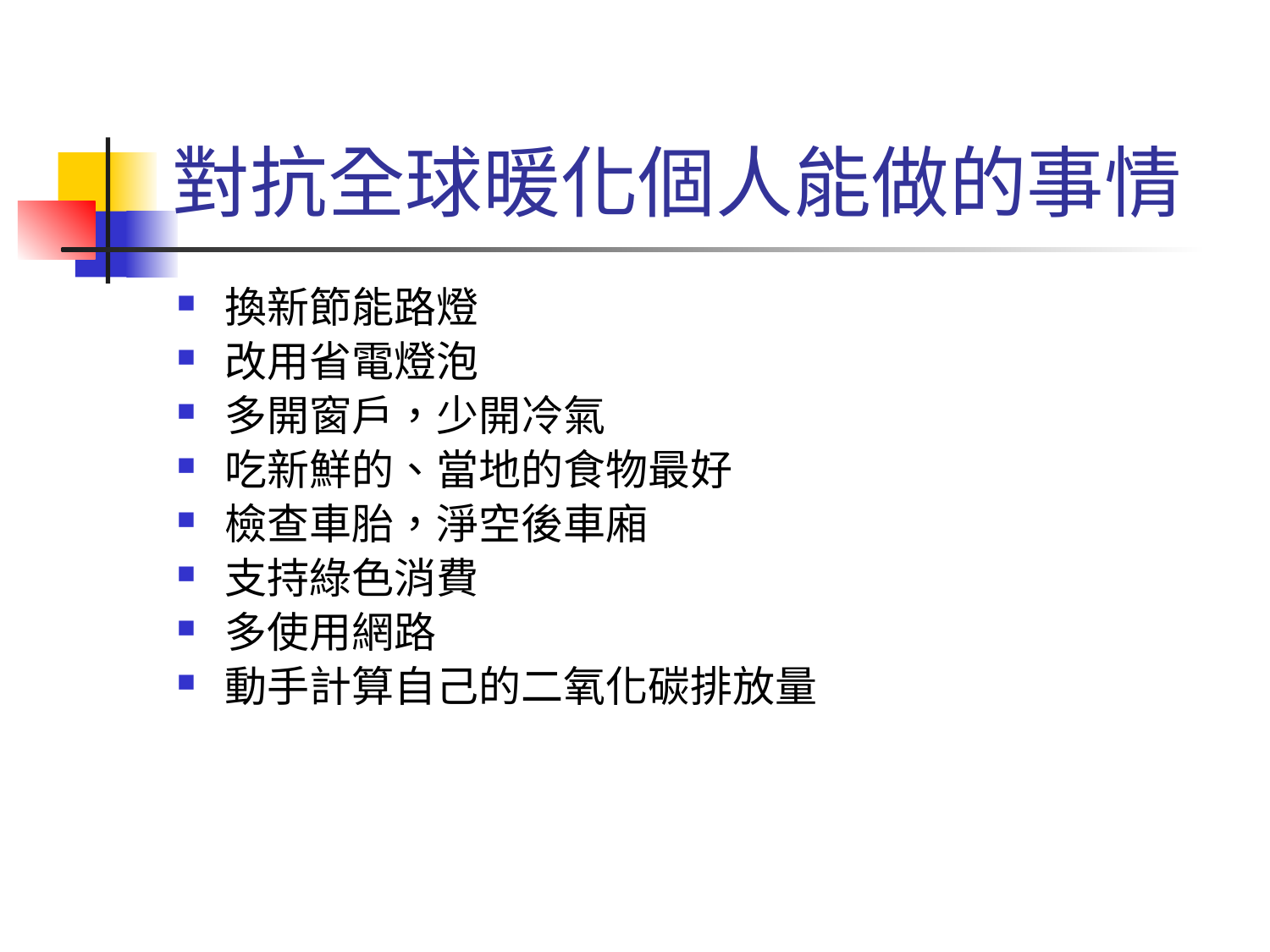

# 對抗全球暖化個人能做的事情
換新節能路燈
改用省電燈泡
多開窗戶，少開冷氣
吃新鮮的、當地的食物最好
檢查車胎，淨空後車廂
支持綠色消費
多使用網路
動手計算自己的二氧化碳排放量